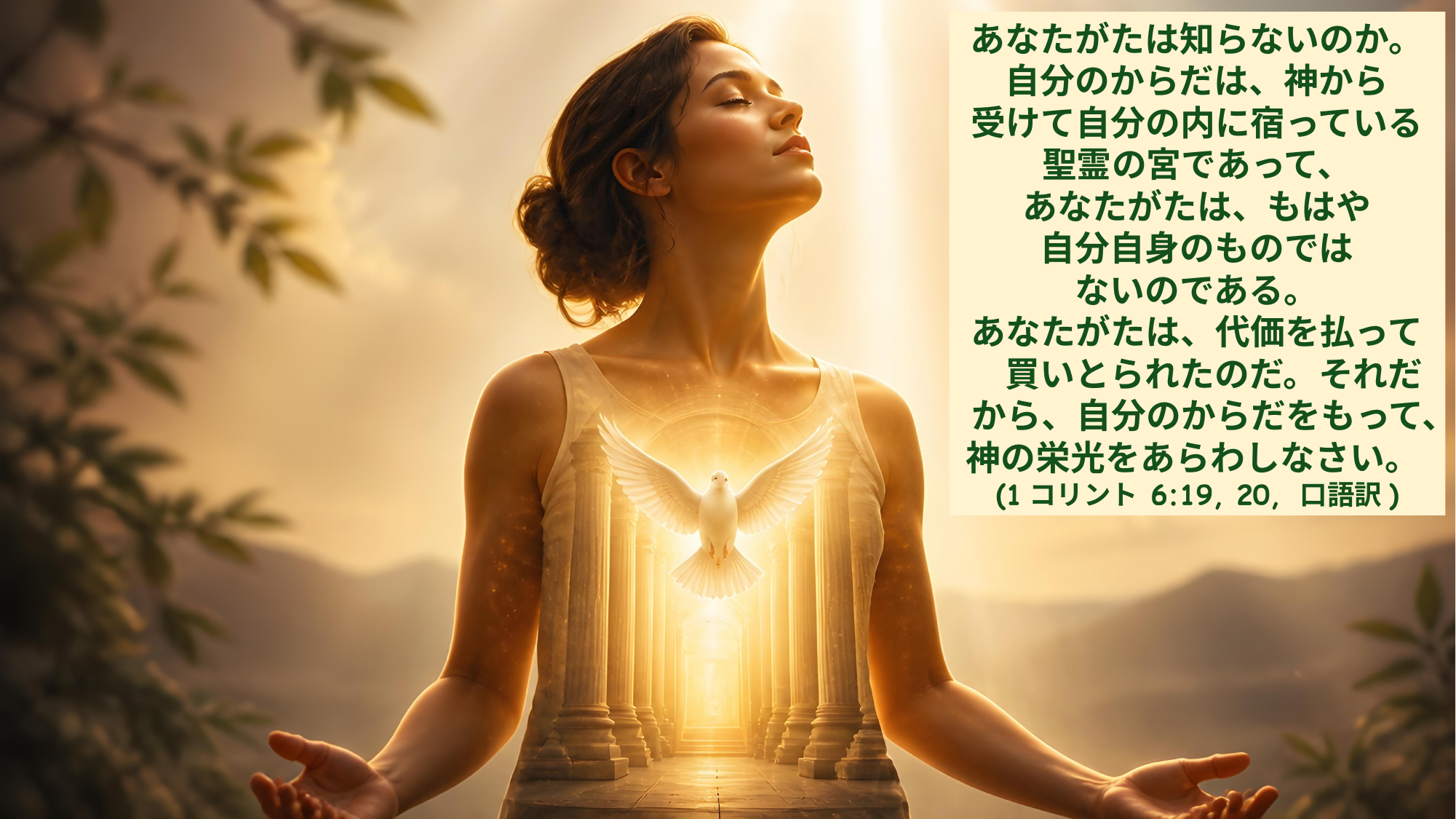

あなたがたは知らないのか。
自分のからだは、神から
受けて自分の内に宿っている聖霊の宮であって、
あなたがたは、もはや
自分自身のものでは
ないのである。
あなたがたは、代価を払って　買いとられたのだ。それだから、自分のからだをもって、
神の栄光をあらわしなさい。
(1コリント 6:19, 20, 口語訳)